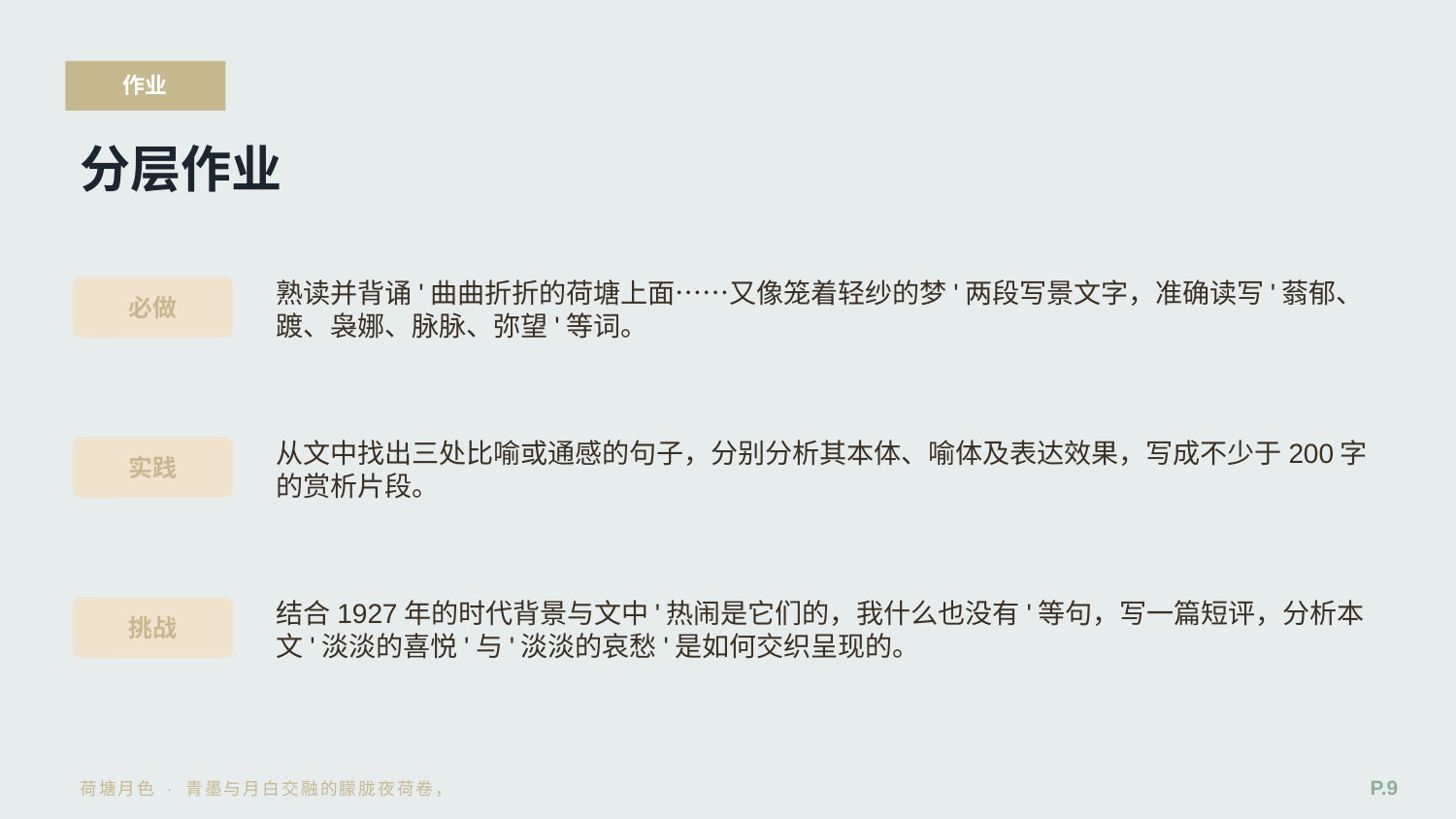

作业

分层作业
熟读并背诵'曲曲折折的荷塘上面……又像笼着轻纱的梦'两段写景文字，准确读写'蓊郁、踱、袅娜、脉脉、弥望'等词。
必做

从文中找出三处比喻或通感的句子，分别分析其本体、喻体及表达效果，写成不少于200字的赏析片段。
实践

结合1927年的时代背景与文中'热闹是它们的，我什么也没有'等句，写一篇短评，分析本文'淡淡的喜悦'与'淡淡的哀愁'是如何交织呈现的。
挑战

P.9
荷塘月色 · 青墨与月白交融的朦胧夜荷卷，